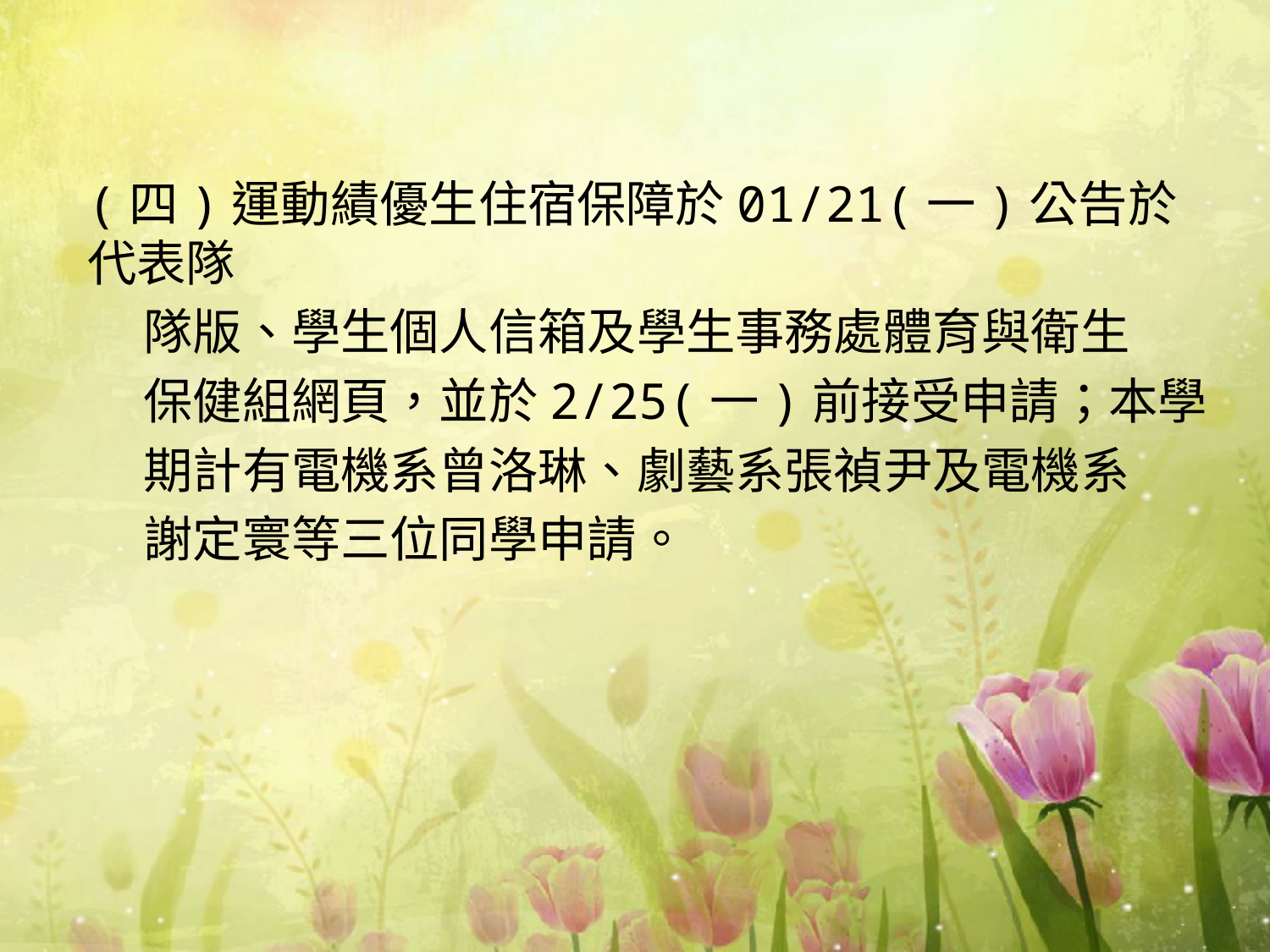

(四)運動績優生住宿保障於01/21(一)公告於代表隊
    隊版、學生個人信箱及學生事務處體育與衛生
    保健組網頁，並於2/25(一)前接受申請；本學
    期計有電機系曾洛琳、劇藝系張禎尹及電機系
    謝定寰等三位同學申請。